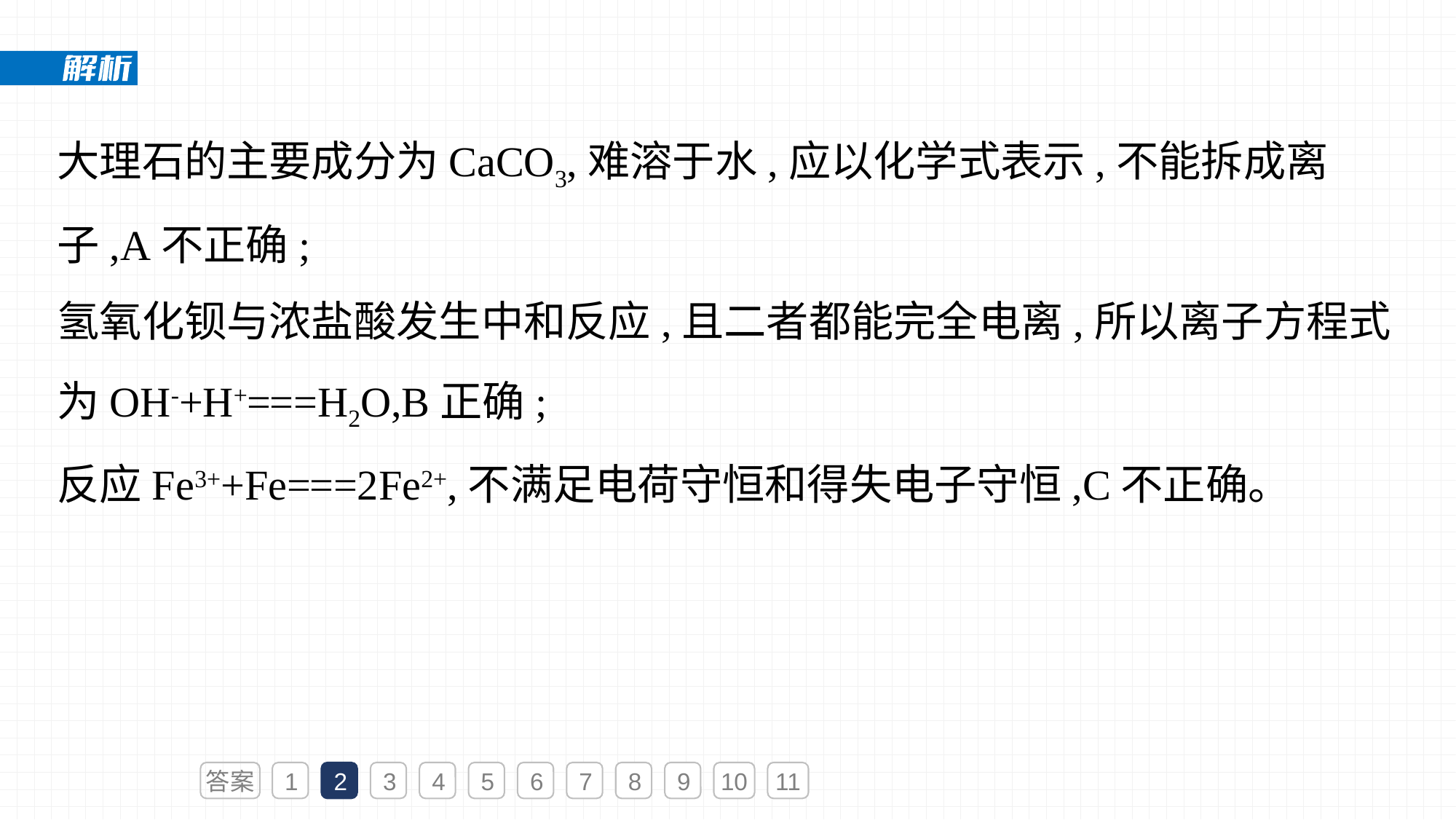

大理石的主要成分为CaCO3,难溶于水,应以化学式表示,不能拆成离子,A不正确;
氢氧化钡与浓盐酸发生中和反应,且二者都能完全电离,所以离子方程式为OH-+H+===H2O,B正确;
反应Fe3++Fe===2Fe2+,不满足电荷守恒和得失电子守恒,C不正确。
答案
1
2
3
4
5
6
7
8
9
10
11